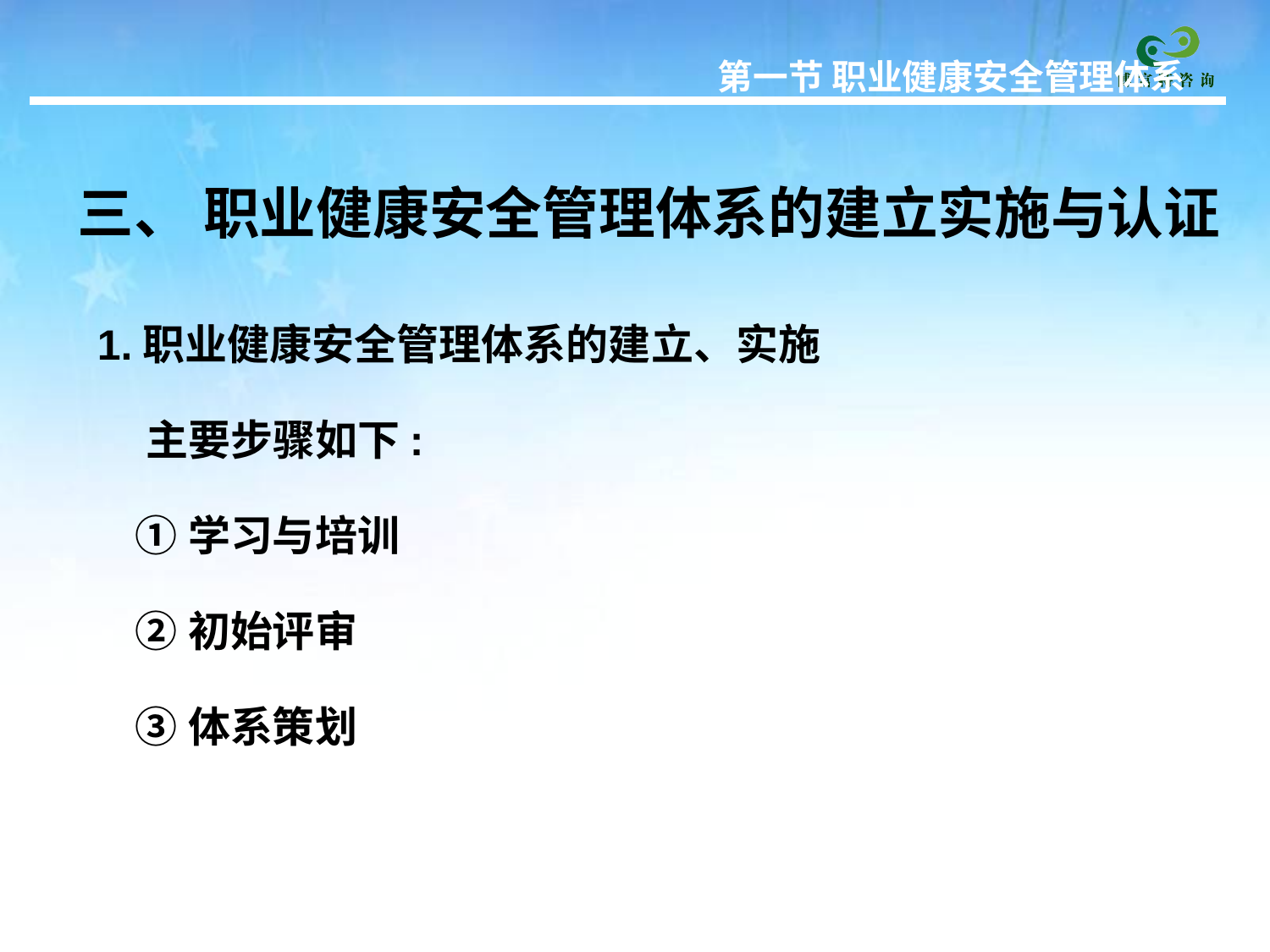

第一节 职业健康安全管理体系
# 三、 职业健康安全管理体系的建立实施与认证
1.职业健康安全管理体系的建立、实施
    主要步骤如下:
    ①学习与培训
    ②初始评审
    ③体系策划